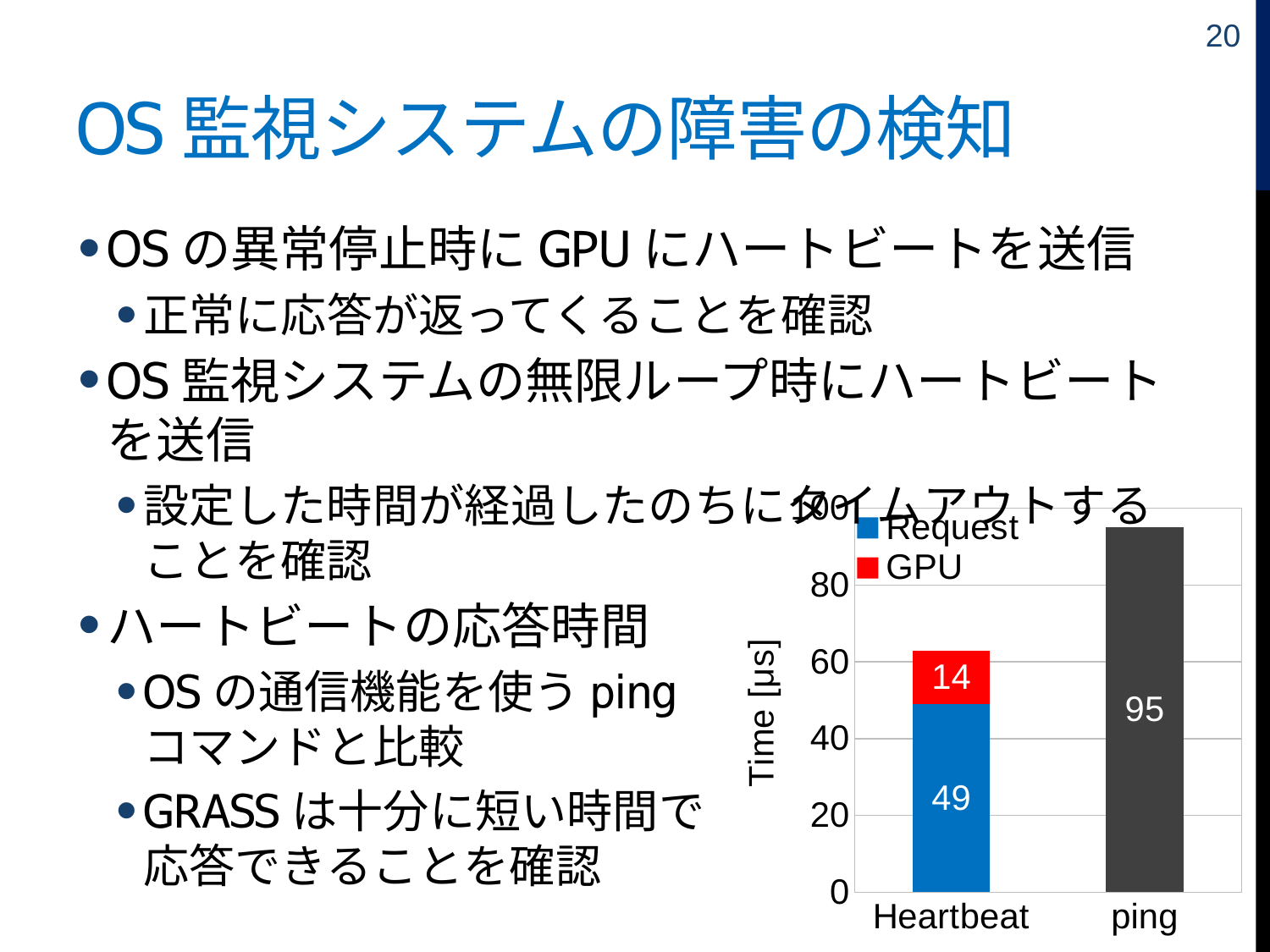

20
# OS監視システムの障害の検知
OSの異常停止時にGPUにハートビートを送信
正常に応答が返ってくることを確認
OS監視システムの無限ループ時にハートビートを送信
設定した時間が経過したのちにタイムアウトすることを確認
ハートビートの応答時間
OSの通信機能を使うping
コマンドと比較
GRASSは十分に短い時間で
応答できることを確認

### Chart

| Category | Request | GPU | ping |
|---|---|---|---|
| Heartbeat | 49.0 | 14.0 | None |
| ping | None | None | 95.0 |